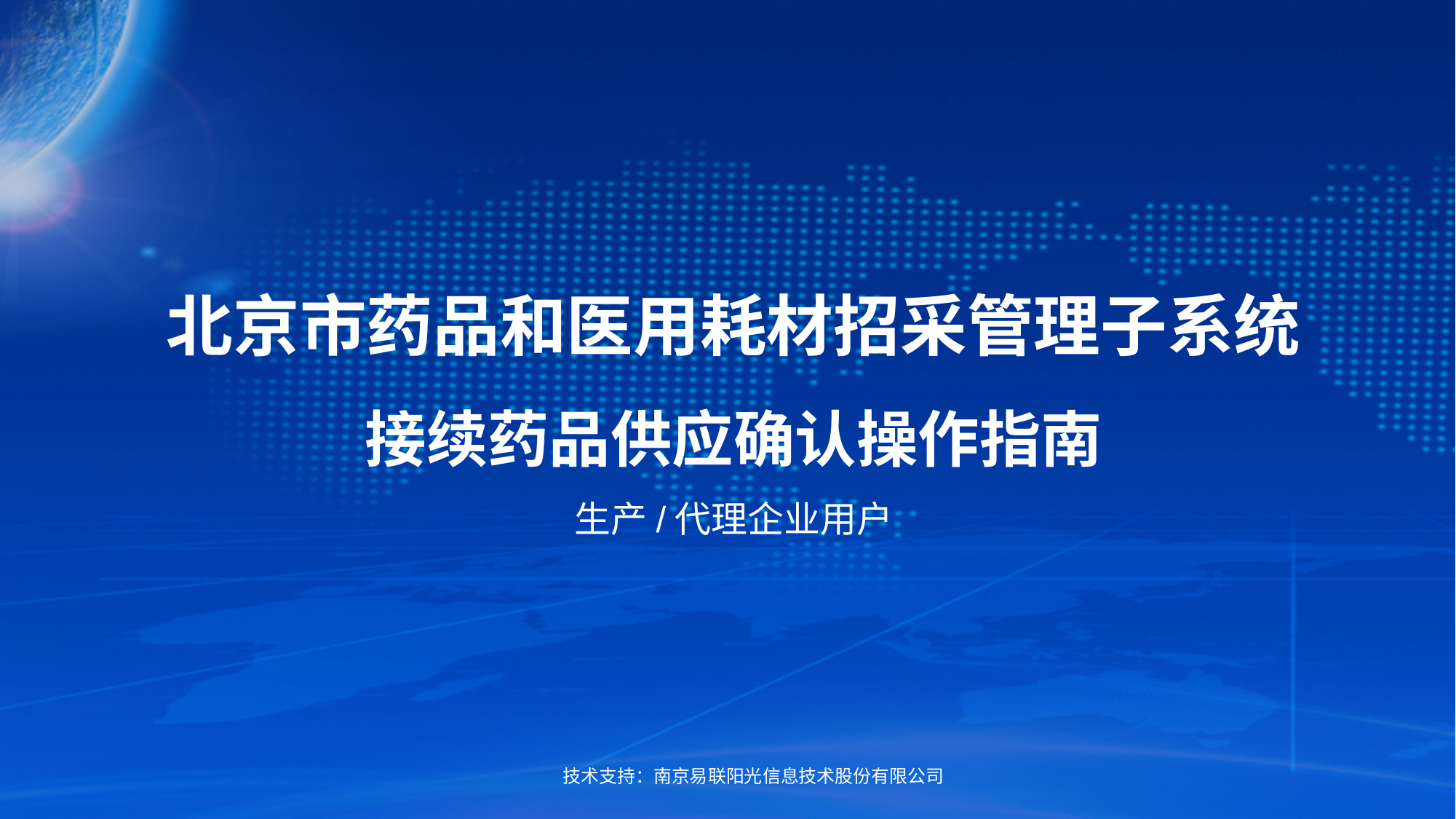

北京市药品和医用耗材招采管理子系统
接续药品供应确认操作指南
生产/代理企业用户